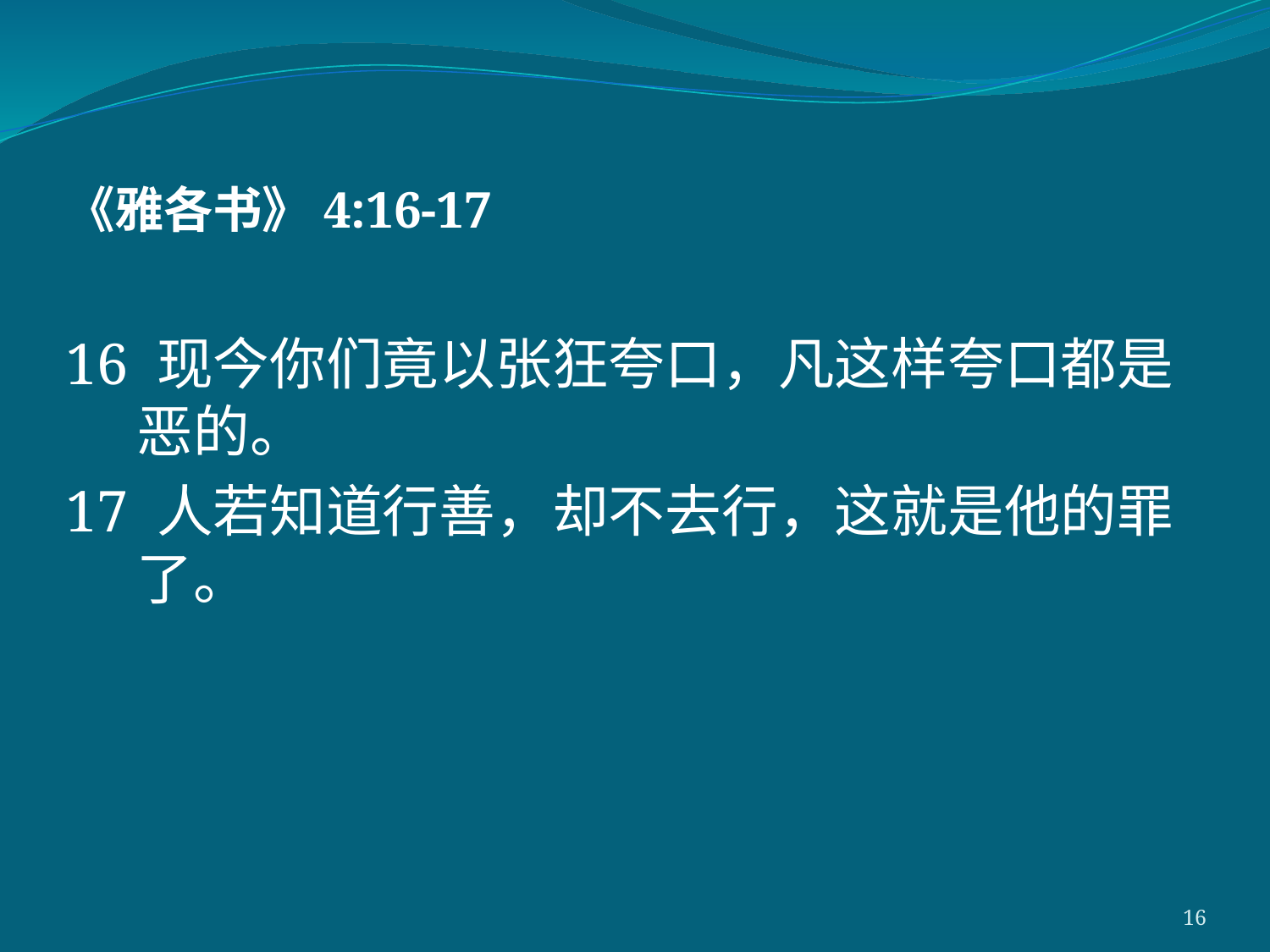

《雅各书》4:16-17

16 现今你们竟以张狂夸口，凡这样夸口都是恶的。
17 人若知道行善，却不去行，这就是他的罪了。

16